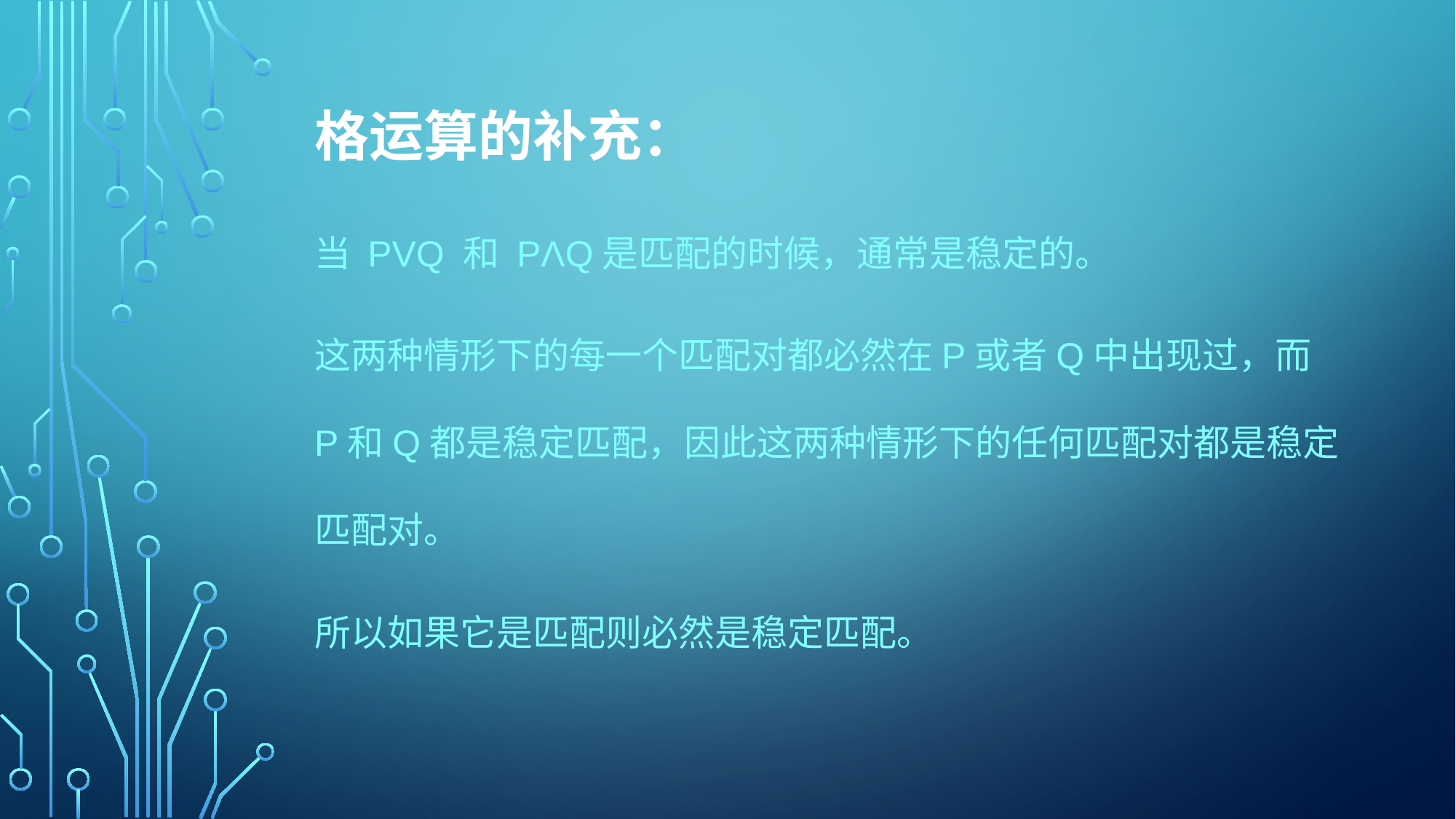

# 格运算的补充：
当 PVQ 和 PΛQ是匹配的时候，通常是稳定的。
这两种情形下的每一个匹配对都必然在P或者Q中出现过，而P和Q都是稳定匹配，因此这两种情形下的任何匹配对都是稳定匹配对。
所以如果它是匹配则必然是稳定匹配。